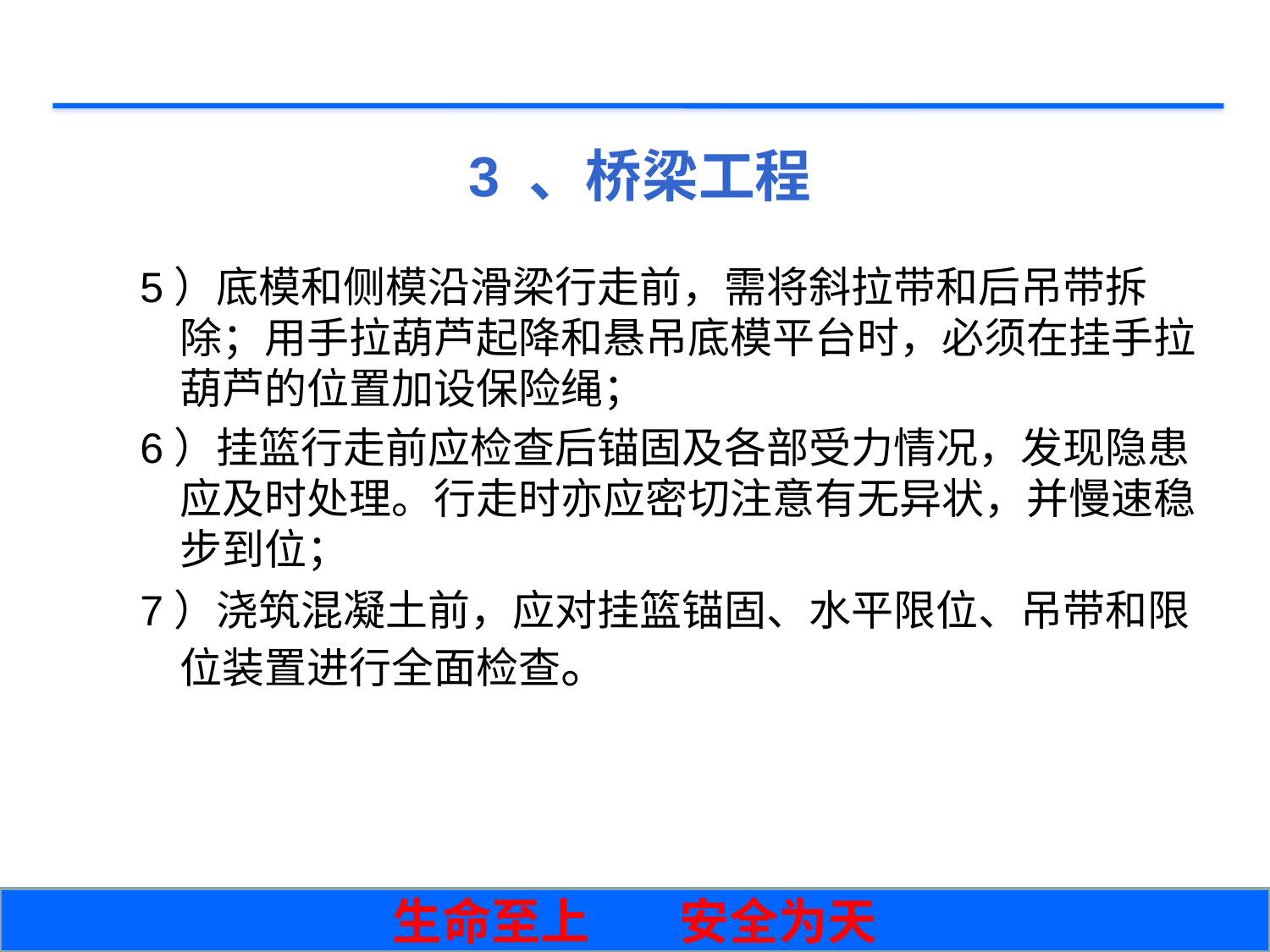

# 3 、桥梁工程
5）底模和侧模沿滑梁行走前，需将斜拉带和后吊带拆除；用手拉葫芦起降和悬吊底模平台时，必须在挂手拉葫芦的位置加设保险绳；
6）挂篮行走前应检查后锚固及各部受力情况，发现隐患应及时处理。行走时亦应密切注意有无异状，并慢速稳步到位；
7）浇筑混凝土前，应对挂篮锚固、水平限位、吊带和限位装置进行全面检查。